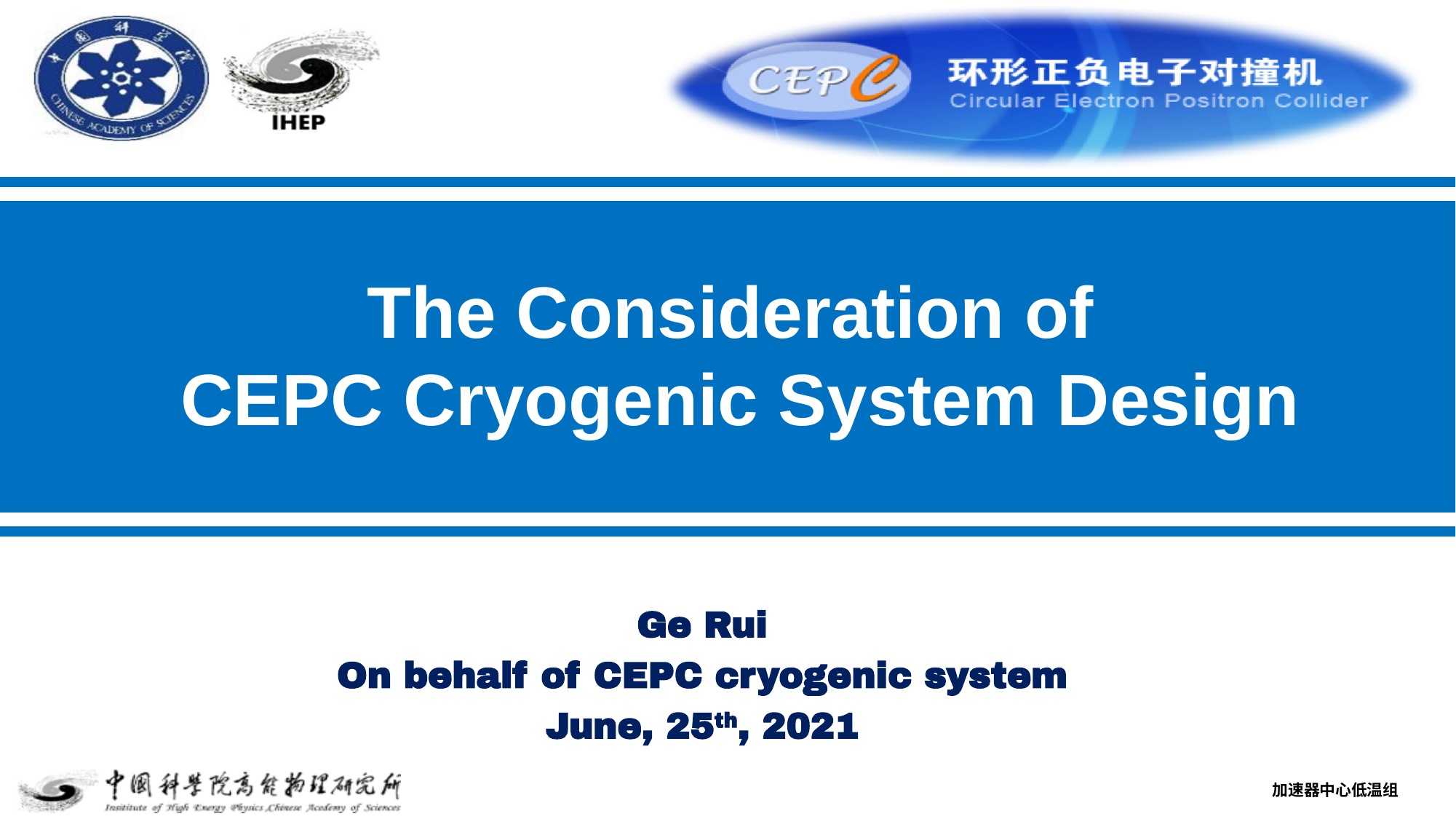

The Consideration of
CEPC Cryogenic System Design
Ge Rui
On behalf of CEPC cryogenic system
June, 25th, 2021
加速器中心低温组